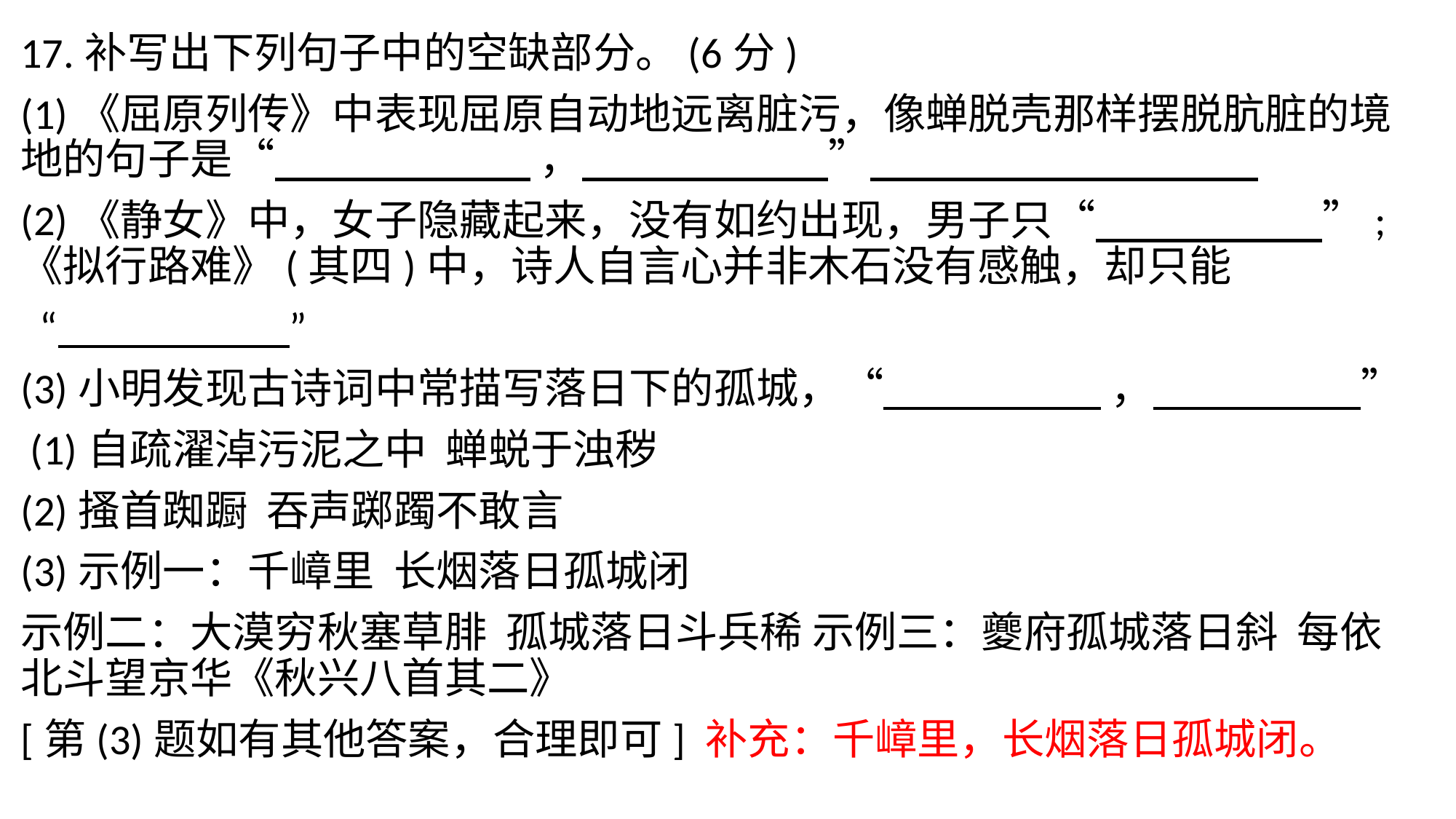

17.补写出下列句子中的空缺部分。(6分)
(1)《屈原列传》中表现屈原自动地远离脏污，像蝉脱壳那样摆脱肮脏的境地的句子是“                            ，                          ”
(2)《静女》中，女子隐藏起来，没有如约出现，男子只“                        ”;《拟行路难》(其四)中，诗人自言心并非木石没有感触，却只能
  “                        ”
(3)小明发现古诗词中常描写落日下的孤城，“                        ，                      ”
 (1)自疏濯淖污泥之中  蝉蜕于浊秽
(2)搔首踟蹰  吞声踯躅不敢言
(3)示例一：千嶂里  长烟落日孤城闭
示例二：大漠穷秋塞草腓  孤城落日斗兵稀 示例三：夔府孤城落日斜  每依北斗望京华《秋兴八首其二》
[第(3)题如有其他答案，合理即可] 补充：千嶂里，长烟落日孤城闭。